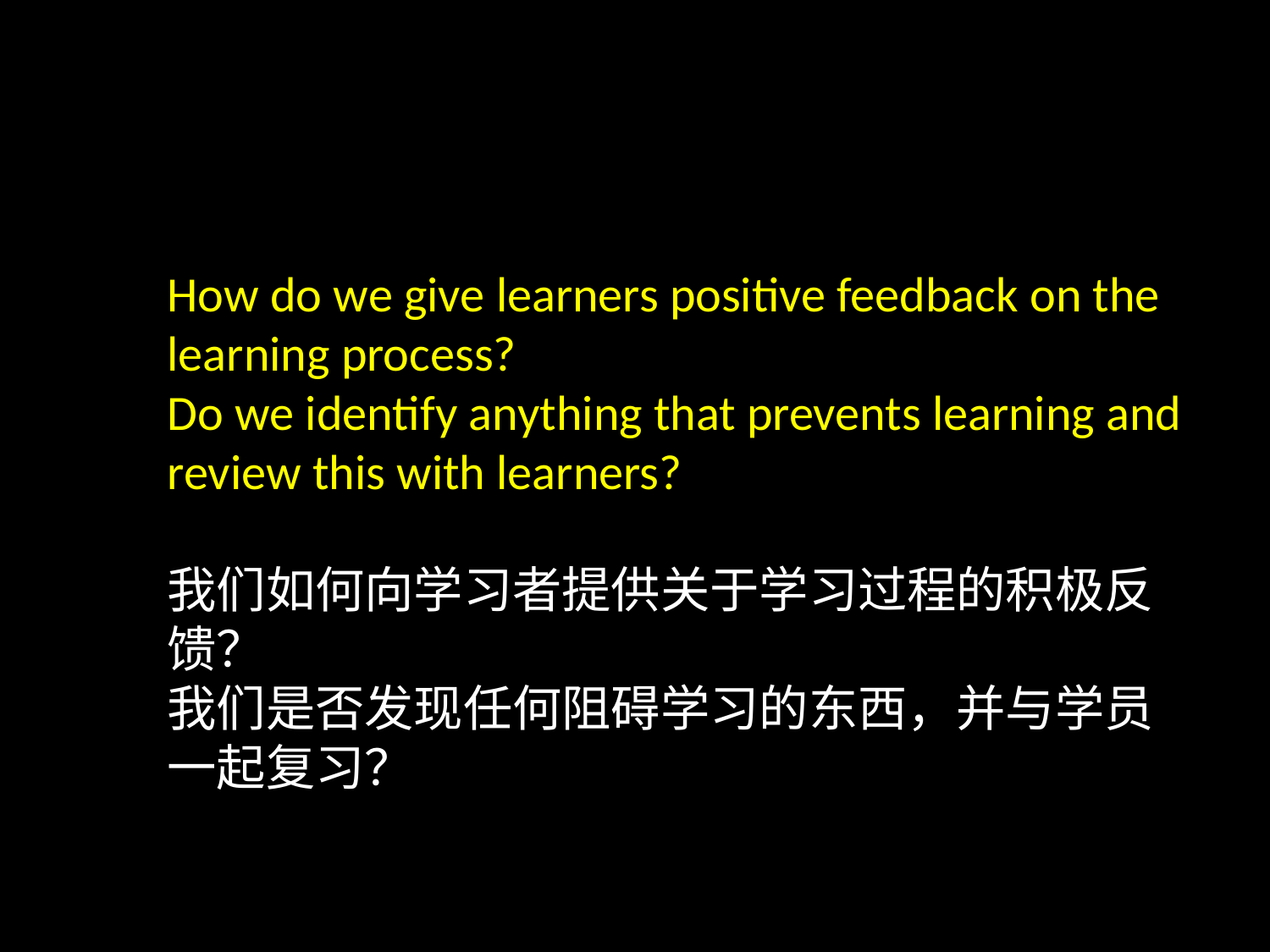

#
How do we give learners positive feedback on the learning process?
Do we identify anything that prevents learning and review this with learners?

我们如何向学习者提供关于学习过程的积极反馈？
我们是否发现任何阻碍学习的东西，并与学员一起复习？